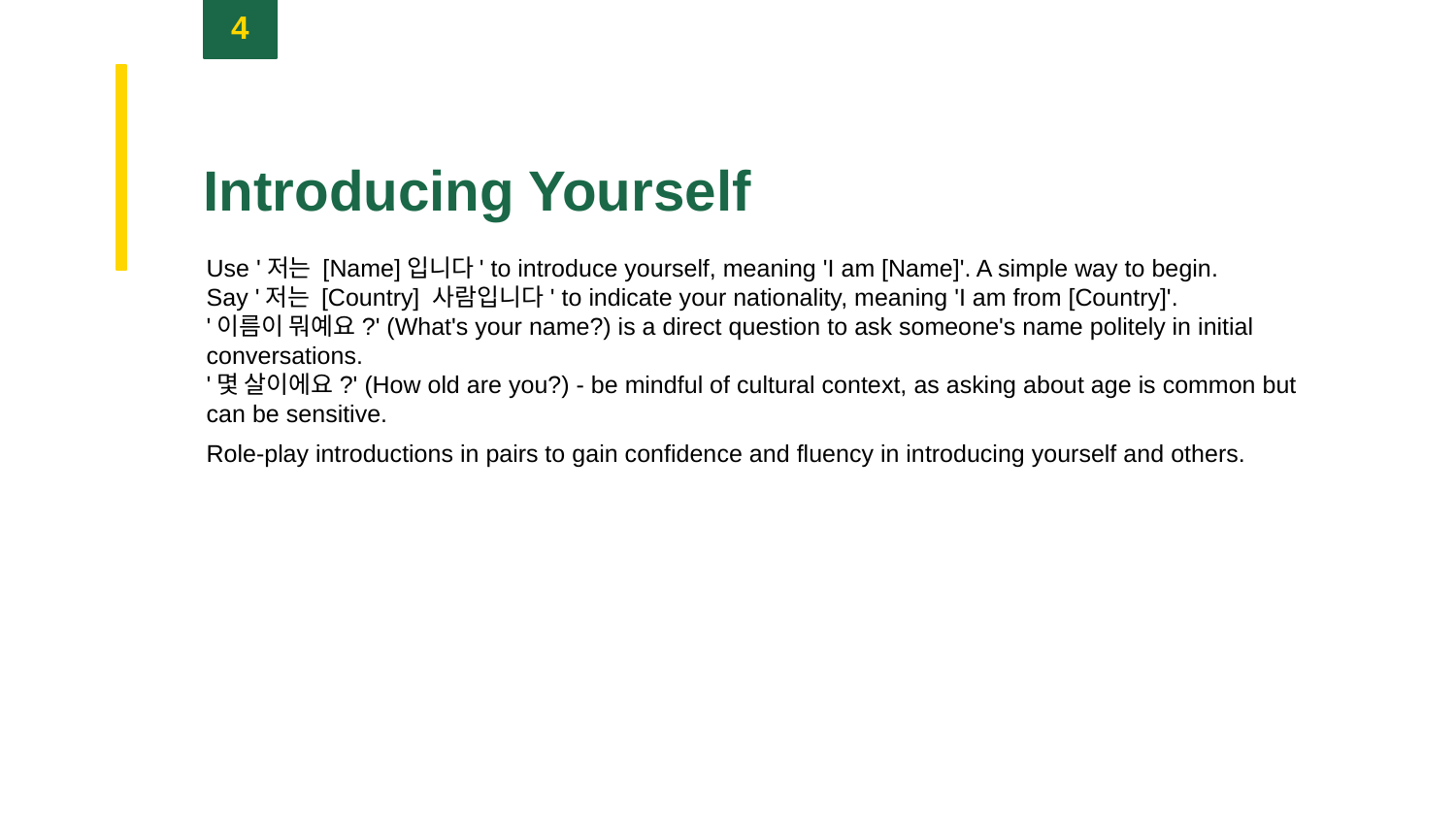

4

Introducing Yourself
Use '저는 [Name]입니다' to introduce yourself, meaning 'I am [Name]'. A simple way to begin.
Say '저는 [Country] 사람입니다' to indicate your nationality, meaning 'I am from [Country]'.
'이름이 뭐예요?' (What's your name?) is a direct question to ask someone's name politely in initial conversations.
'몇 살이에요?' (How old are you?) - be mindful of cultural context, as asking about age is common but can be sensitive.
Role-play introductions in pairs to gain confidence and fluency in introducing yourself and others.